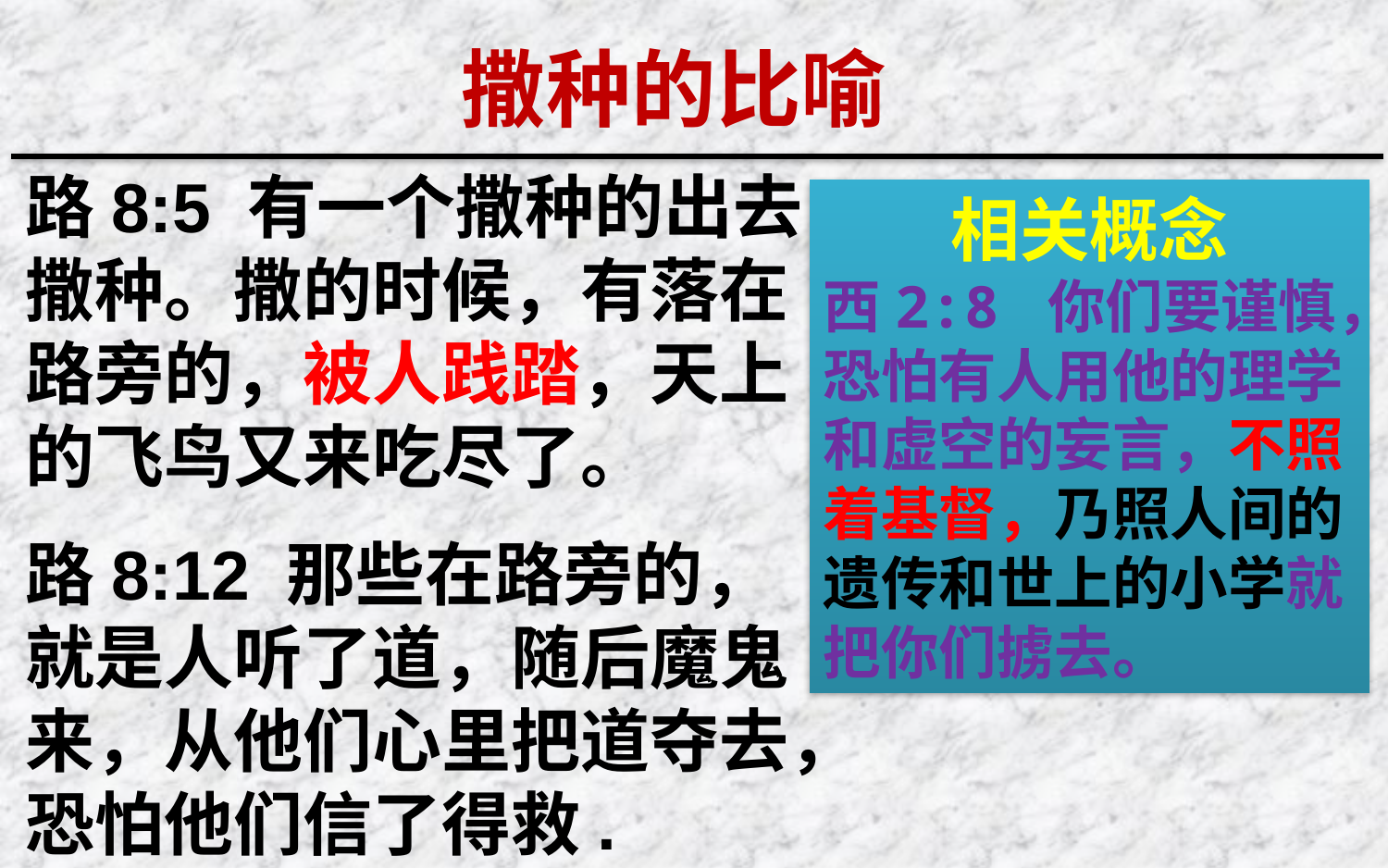

撒种的比喻
路8:5 有一个撒种的出去撒种。撒的时候，有落在路旁的，被人践踏，天上的飞鸟又来吃尽了。
路8:12 那些在路旁的，就是人听了道，随后魔鬼来，从他们心里把道夺去，恐怕他们信了得救.
相关概念
西2:8 你们要谨慎，恐怕有人用他的理学和虚空的妄言，不照着基督，乃照人间的遗传和世上的小学就把你们掳去。